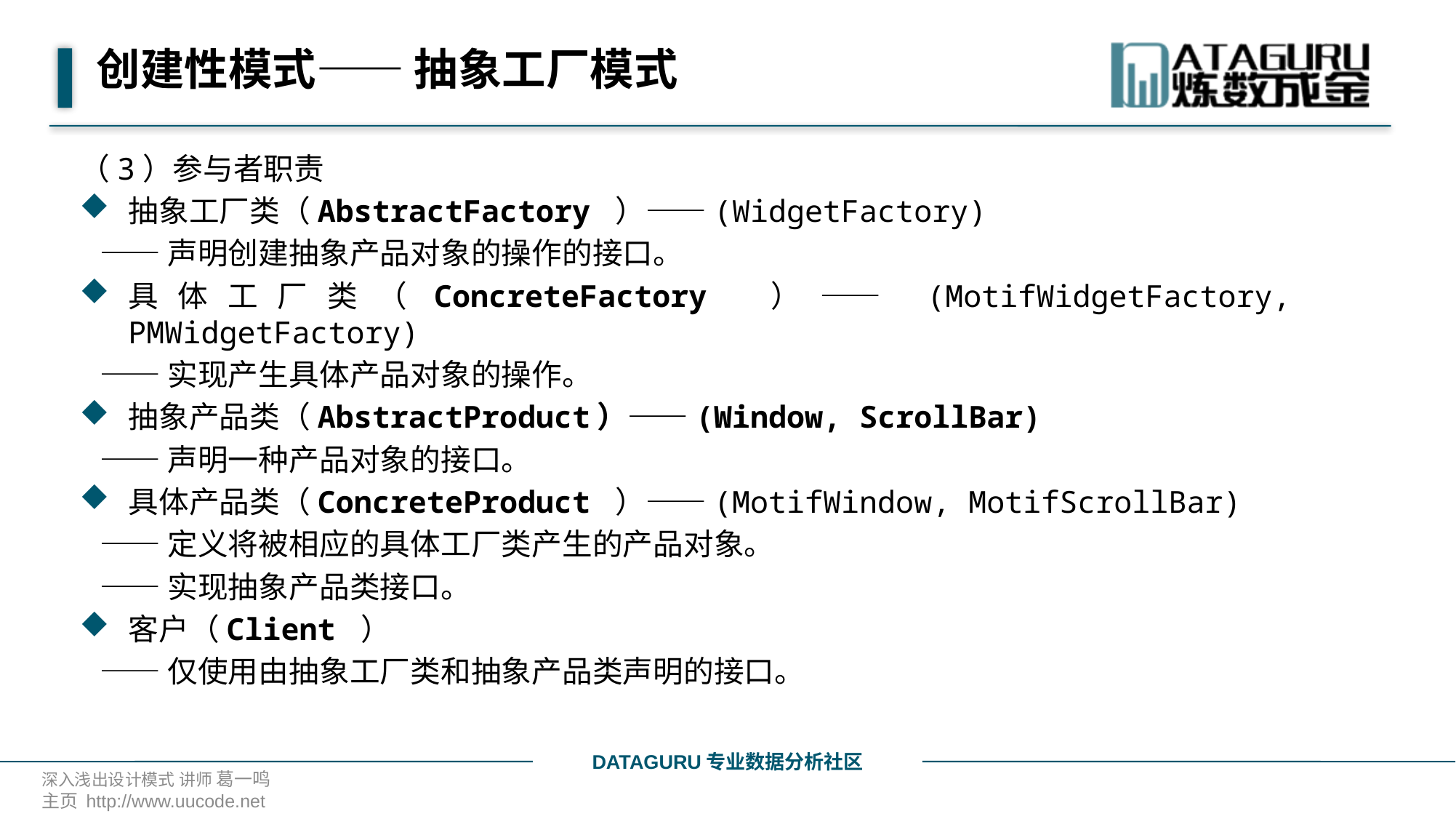

# 创建性模式—— 抽象工厂模式
（3）参与者职责
抽象工厂类（AbstractFactory ）——(WidgetFactory)
   ——声明创建抽象产品对象的操作的接口。
具体工厂类（ConcreteFactory ）——(MotifWidgetFactory, PMWidgetFactory)
   ——实现产生具体产品对象的操作。
抽象产品类（AbstractProduct）——(Window, ScrollBar)
   ——声明一种产品对象的接口。
具体产品类（ConcreteProduct ）——(MotifWindow, MotifScrollBar)
   ——定义将被相应的具体工厂类产生的产品对象。
   ——实现抽象产品类接口。
客户（Client ）
   ——仅使用由抽象工厂类和抽象产品类声明的接口。